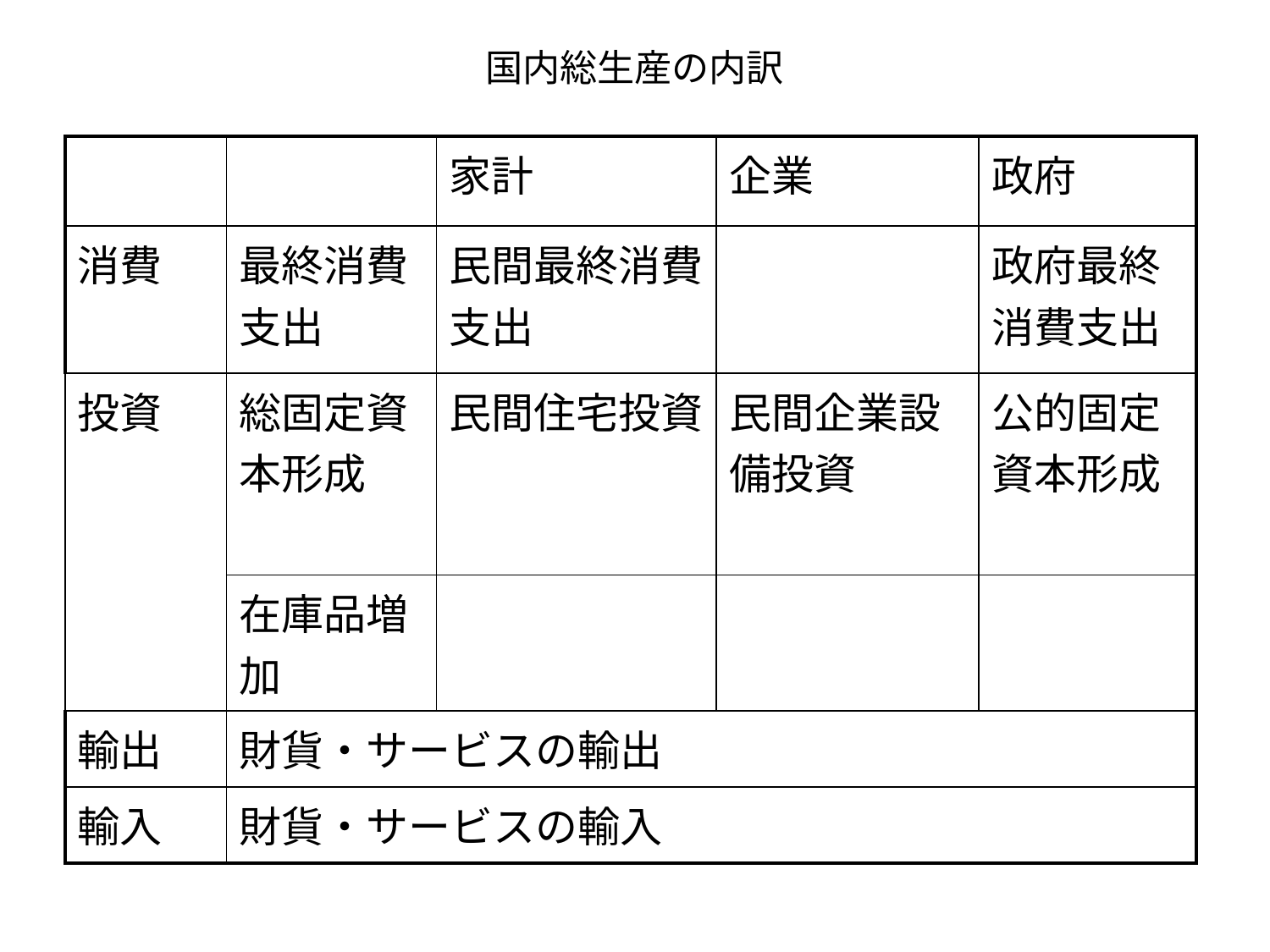

# 国内総生産の内訳
|  |  | 家計 | 企業 | 政府 |
| --- | --- | --- | --- | --- |
| 消費 | 最終消費支出 | 民間最終消費支出 |  | 政府最終消費支出 |
| 投資 | 総固定資本形成 | 民間住宅投資 | 民間企業設備投資 | 公的固定資本形成 |
|  | 在庫品増加 |  |  |  |
| 輸出 | 財貨・サービスの輸出 |  |  |  |
| 輸入 | 財貨・サービスの輸入 |  |  |  |